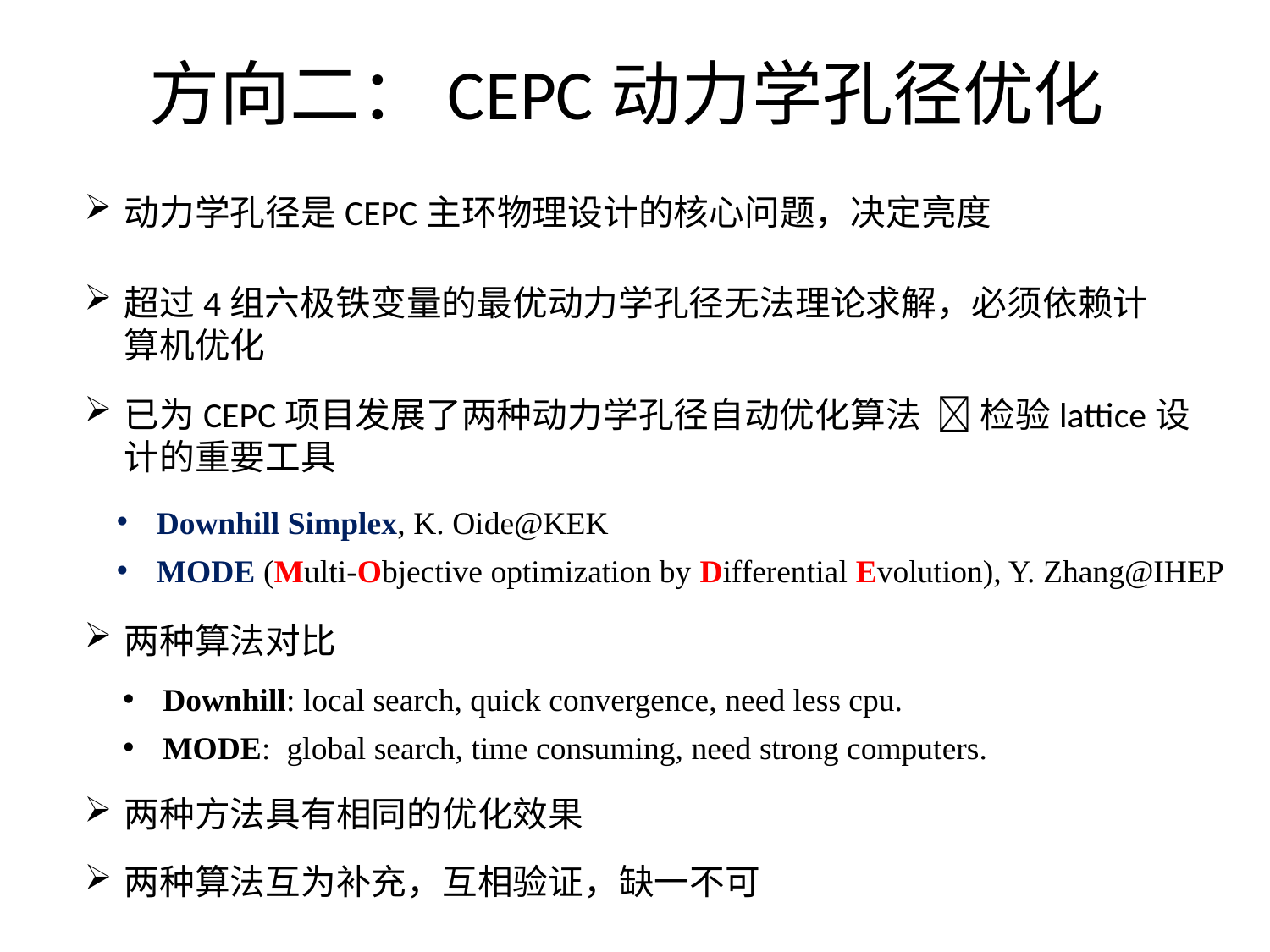

# 方向二：CEPC动力学孔径优化
动力学孔径是CEPC主环物理设计的核心问题，决定亮度
超过4组六极铁变量的最优动力学孔径无法理论求解，必须依赖计算机优化
已为CEPC项目发展了两种动力学孔径自动优化算法  → 检验lattice设计的重要工具
Downhill Simplex, K. Oide@KEK
MODE (Multi-Objective optimization by Differential Evolution), Y. Zhang@IHEP
两种算法对比
Downhill: local search, quick convergence, need less cpu.
MODE:  global search, time consuming, need strong computers.
两种方法具有相同的优化效果
两种算法互为补充，互相验证，缺一不可